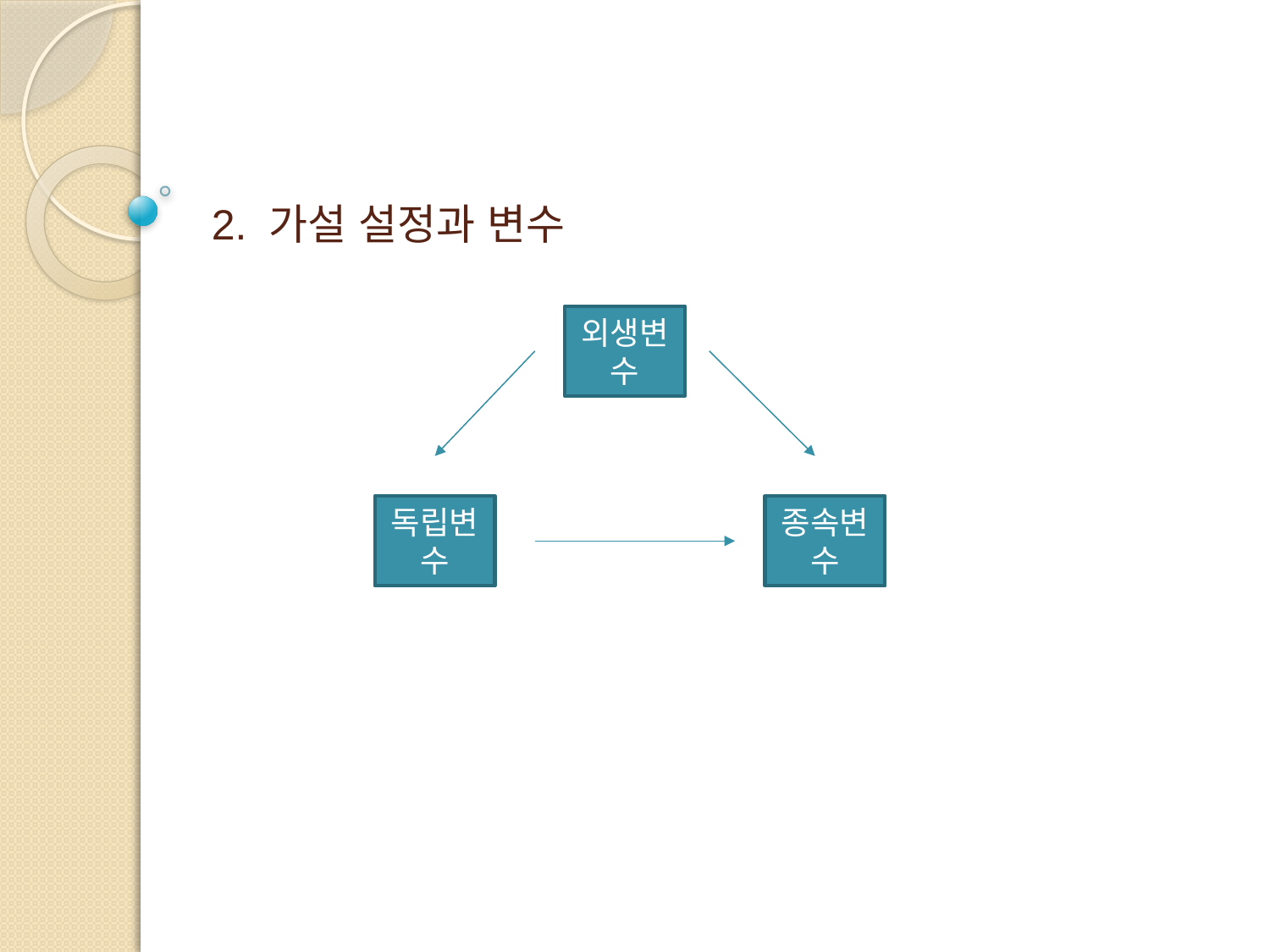

# 2. 가설 설정과 변수

외생변수
독립변수
종속변수